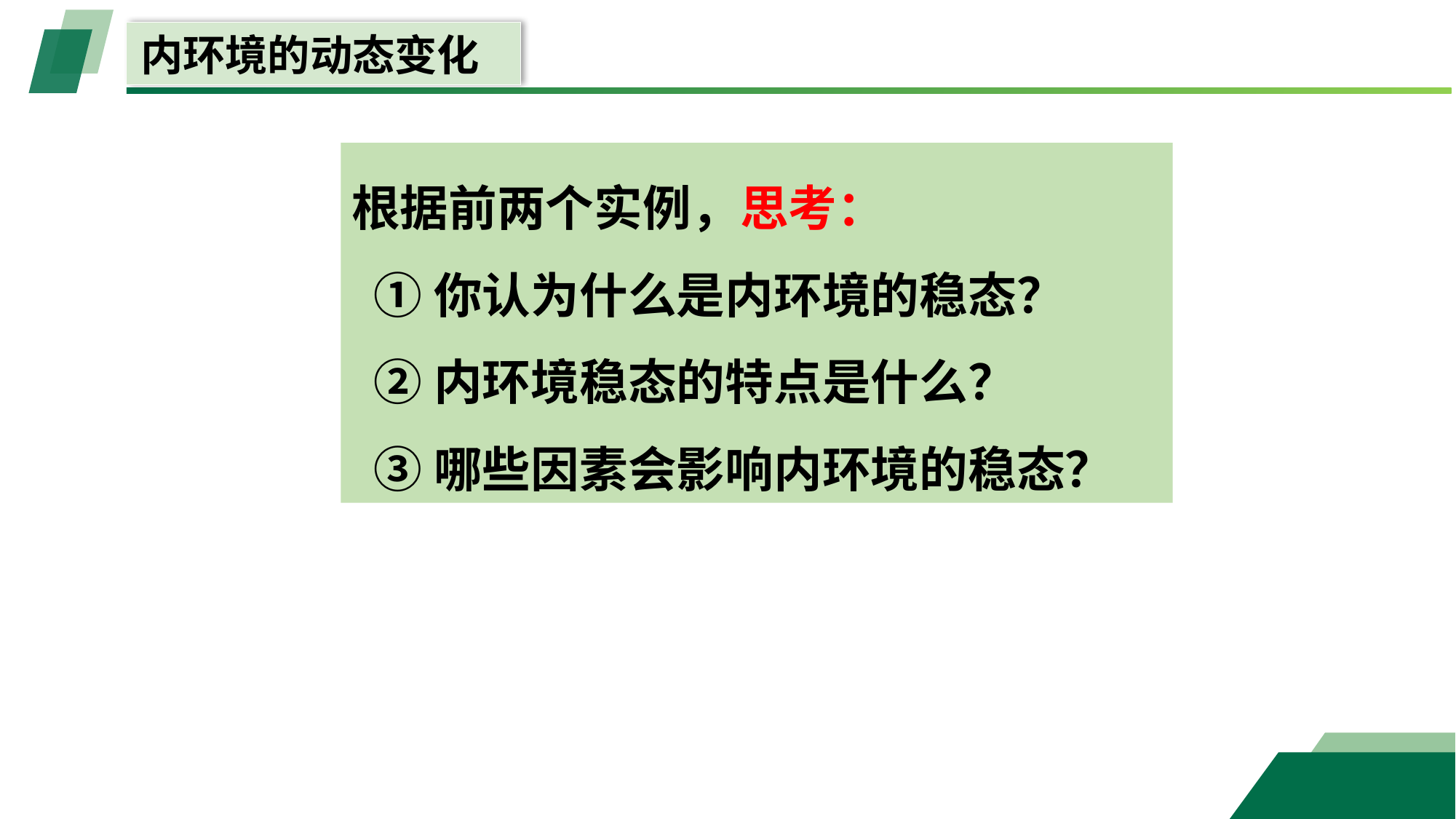

内环境的动态变化
根据前两个实例，思考：
  ①你认为什么是内环境的稳态？
  ②内环境稳态的特点是什么？
  ③哪些因素会影响内环境的稳态？